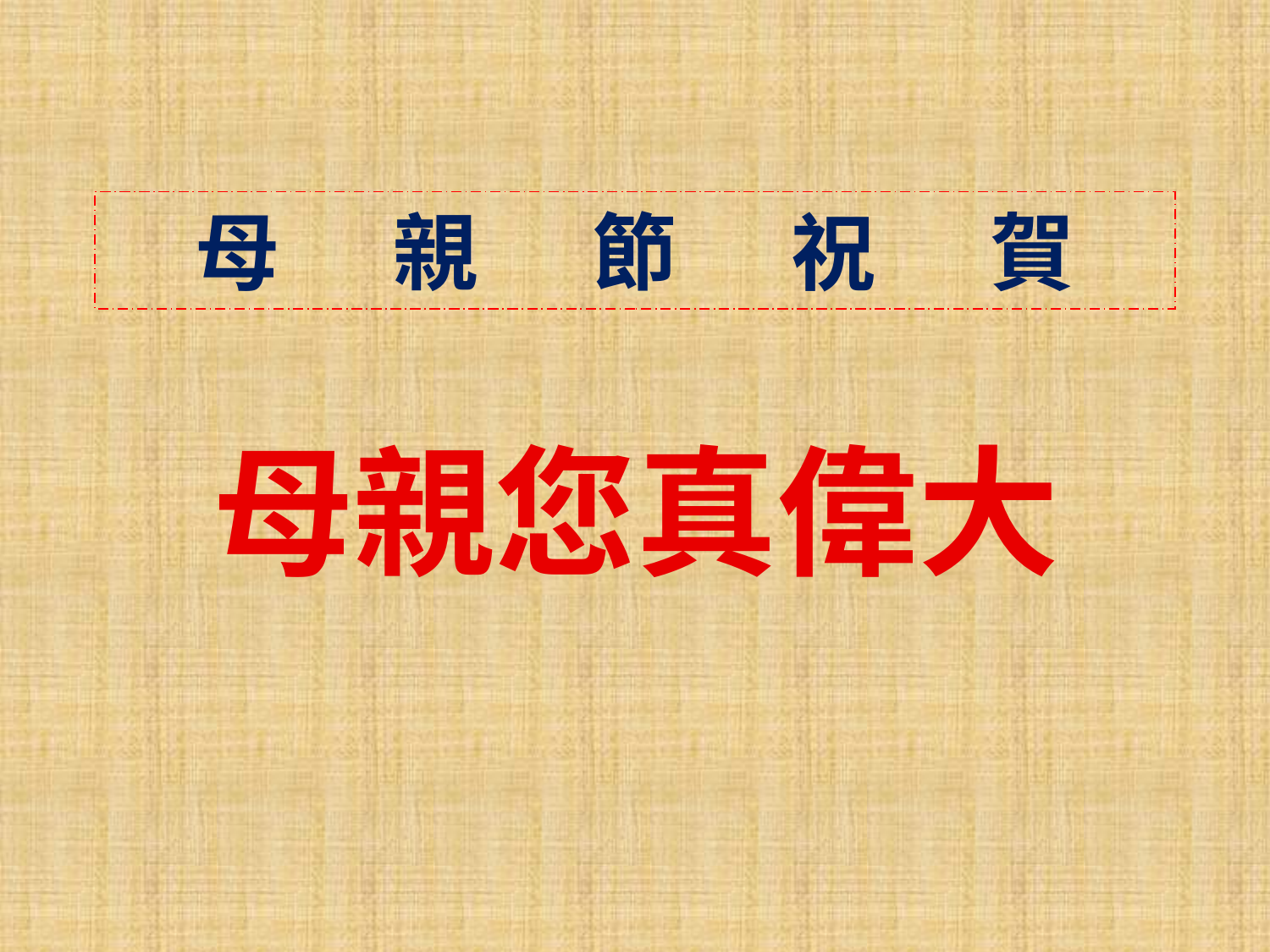

母      親      節      祝      賀
# 母親您真偉大